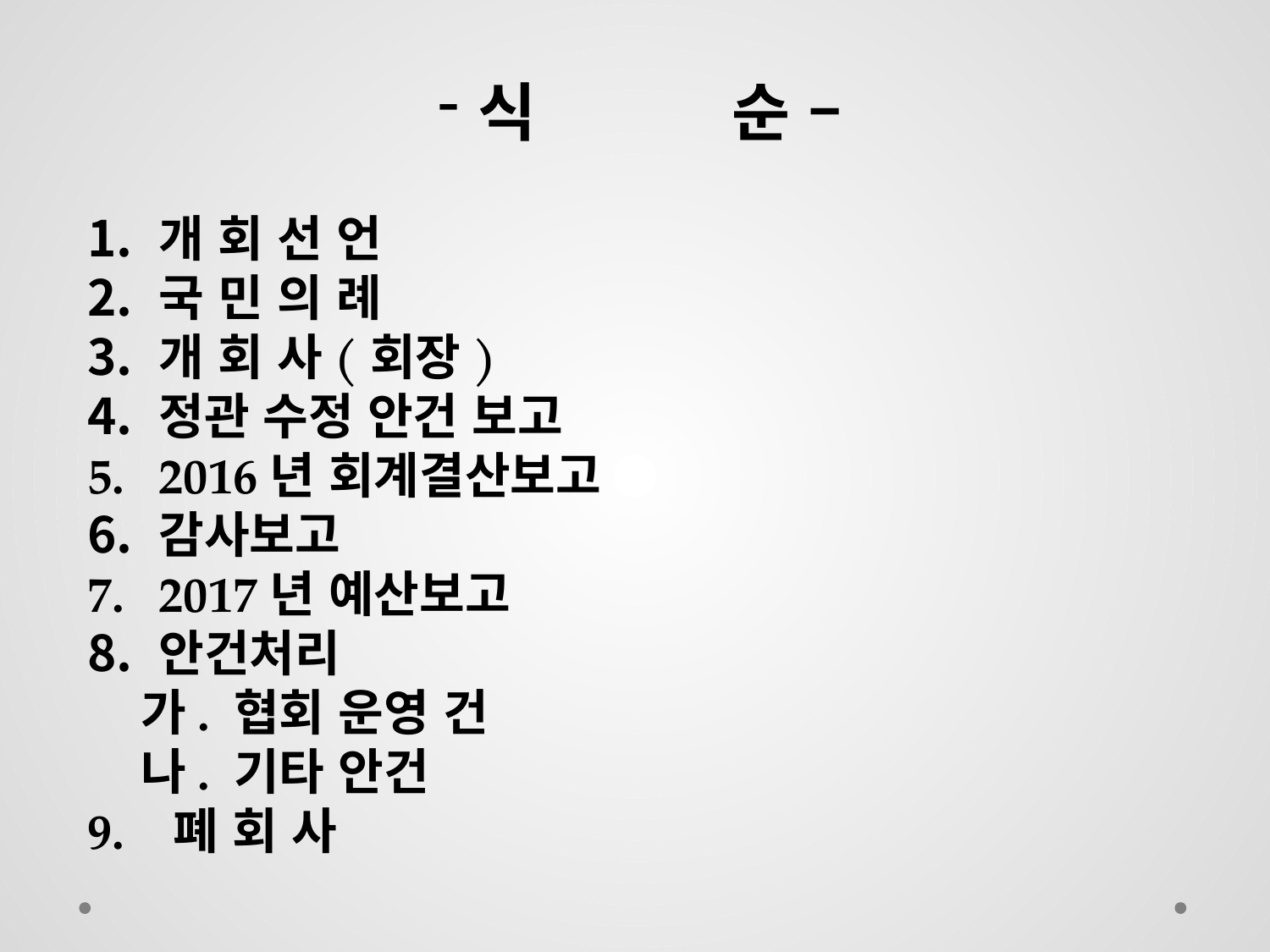

식           순 –

개 회 선 언
국 민 의 례
개 회 사(회장)
정관 수정 안건 보고
2016년 회계결산보고
감사보고
2017년 예산보고
안건처리
   가. 협회 운영 건
   나. 기타 안건
9.   폐 회 사